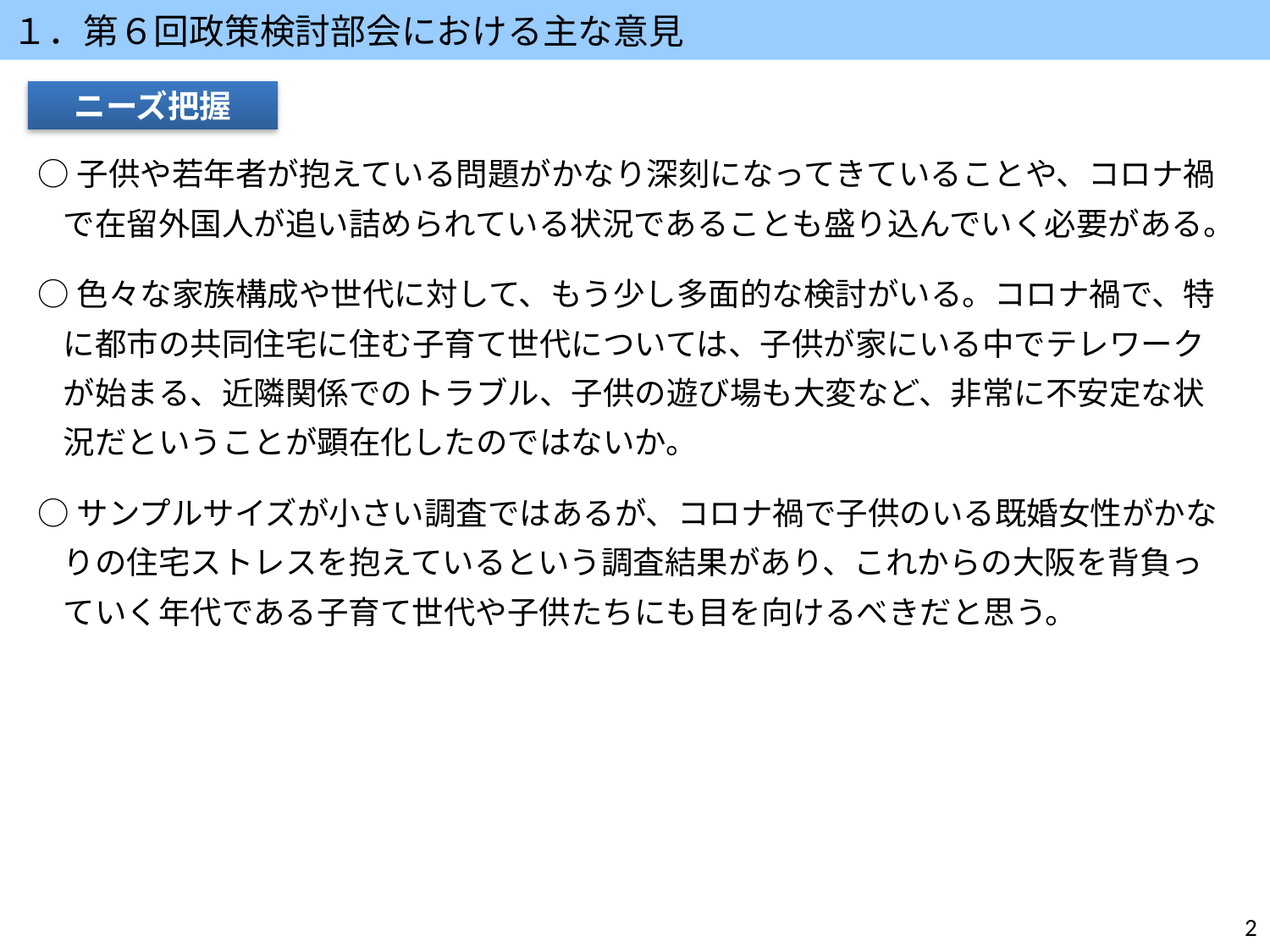

１．第６回政策検討部会における主な意見
ニーズ把握
○子供や若年者が抱えている問題がかなり深刻になってきていることや、コロナ禍で在留外国人が追い詰められている状況であることも盛り込んでいく必要がある。
○色々な家族構成や世代に対して、もう少し多面的な検討がいる。コロナ禍で、特に都市の共同住宅に住む子育て世代については、子供が家にいる中でテレワークが始まる、近隣関係でのトラブル、子供の遊び場も大変など、非常に不安定な状況だということが顕在化したのではないか。
○サンプルサイズが小さい調査ではあるが、コロナ禍で子供のいる既婚女性がかなりの住宅ストレスを抱えているという調査結果があり、これからの大阪を背負っていく年代である子育て世代や子供たちにも目を向けるべきだと思う。
2